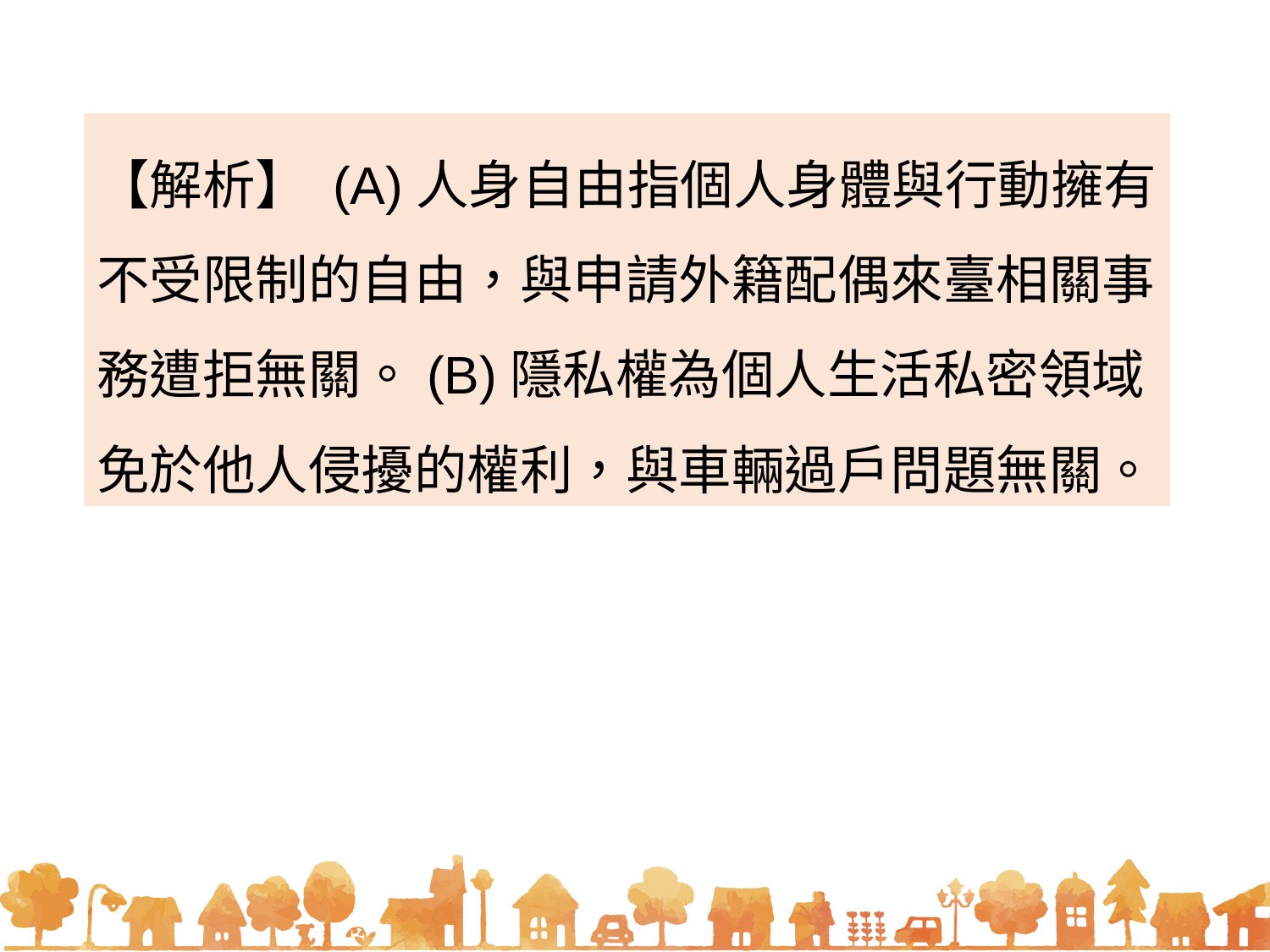

【解析】 (A)人身自由指個人身體與行動擁有不受限制的自由，與申請外籍配偶來臺相關事務遭拒無關。(B)隱私權為個人生活私密領域免於他人侵擾的權利，與車輛過戶問題無關。